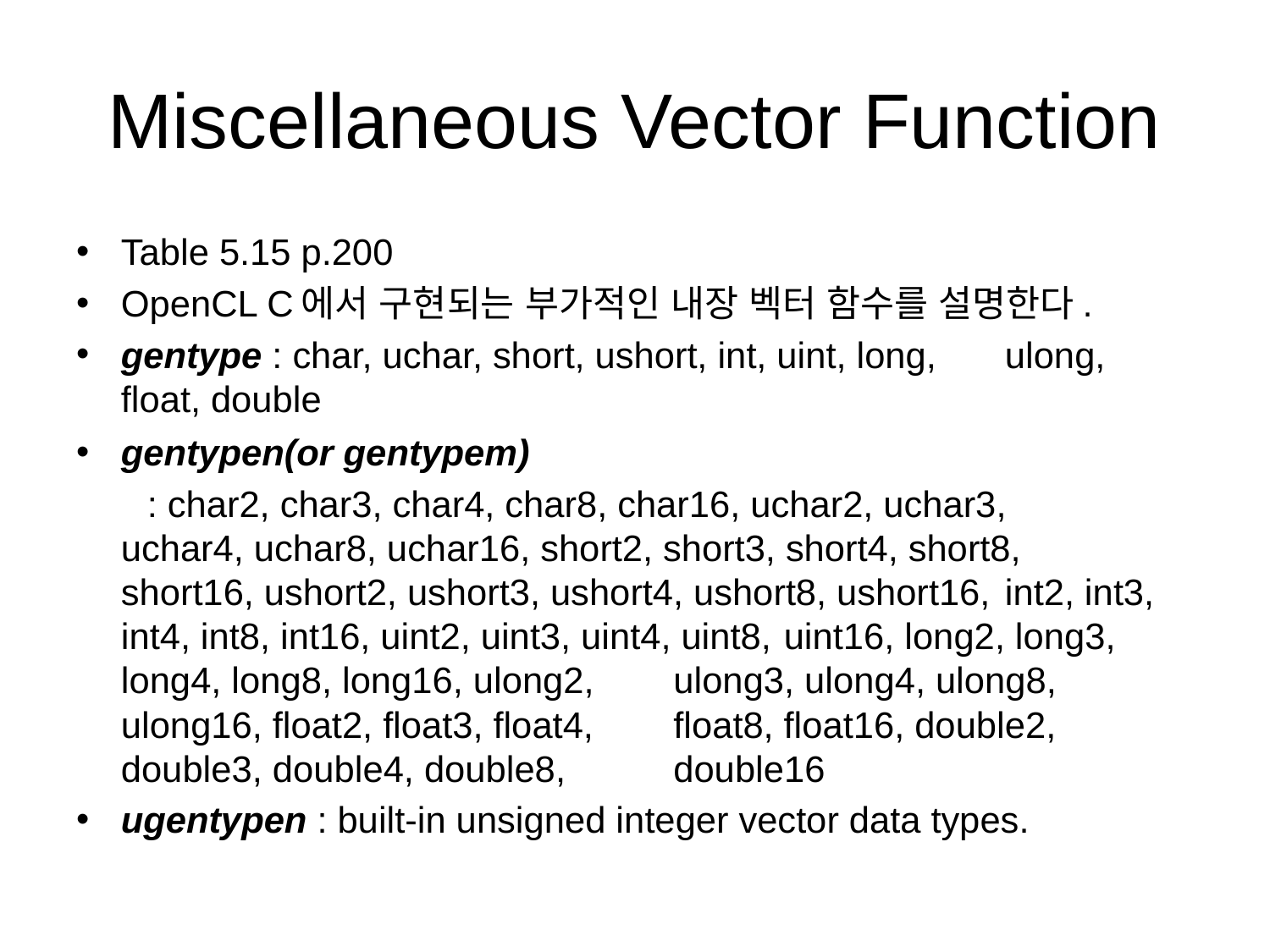

# Miscellaneous Vector Function
Table 5.15 p.200
OpenCL C에서 구현되는 부가적인 내장 벡터 함수를 설명한다.
gentype : char, uchar, short, ushort, int, uint, long, 		ulong, float, double

gentypen(or gentypem)
       : char2, char3, char4, char8, char16, uchar2, uchar3, 	   	uchar4, uchar8, uchar16, short2, short3, short4, short8, 	short16, ushort2, ushort3, ushort4, ushort8, ushort16, 	int2, int3, int4, int8, int16, uint2, uint3, uint4, uint8, 	uint16, long2, long3, long4, long8, long16, ulong2, 	ulong3, ulong4, ulong8, ulong16, float2, float3, float4, 	float8, float16, double2, double3, double4, double8, 	double16
ugentypen : built-in unsigned integer vector data types.